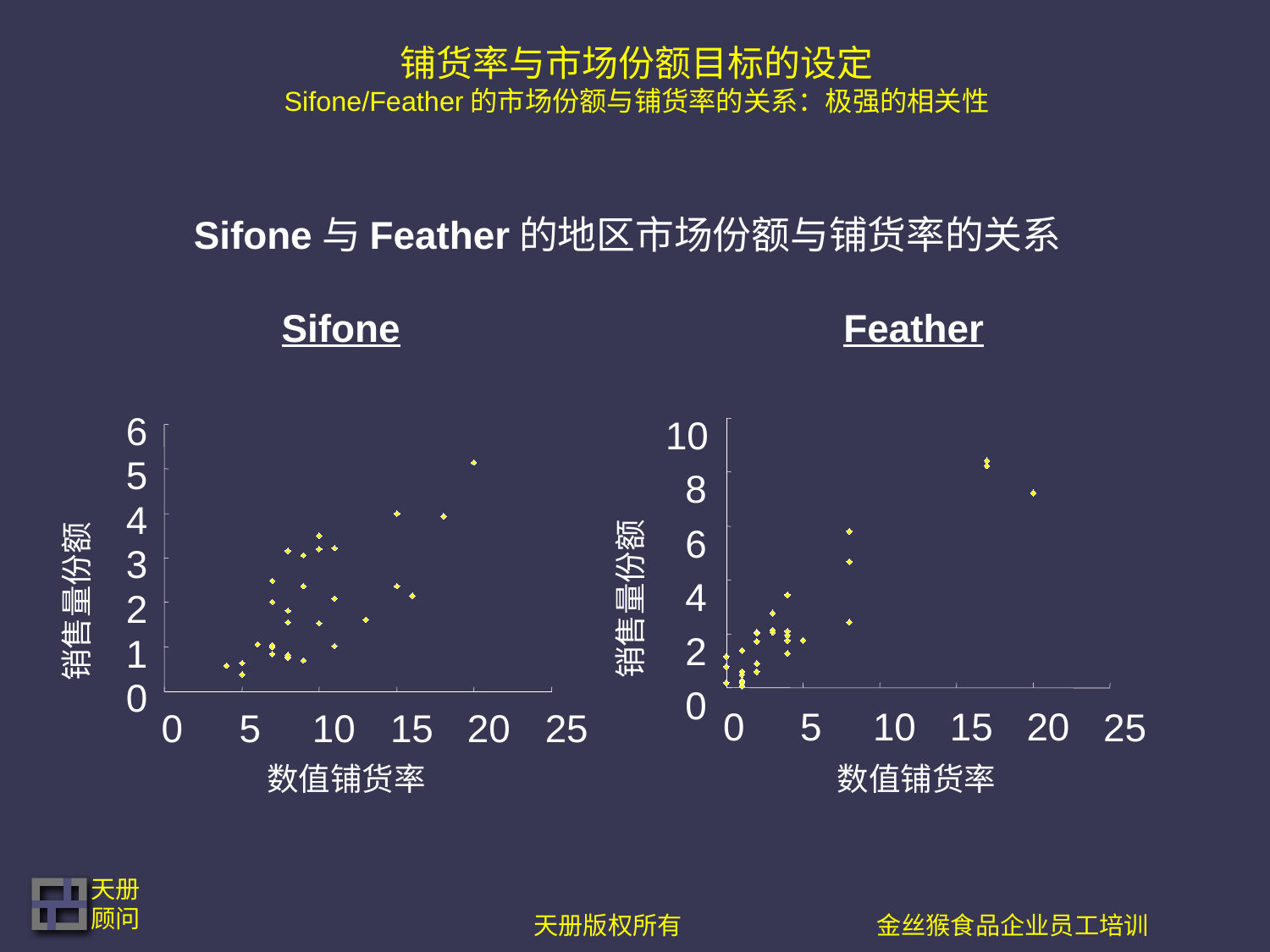

# 铺货率与市场份额目标的设定 Sifone/Feather的市场份额与铺货率的关系：极强的相关性
Sifone与Feather的地区市场份额与铺货率的关系
     Sifone			          Feather

6
10

5

8

4

6

3

4
销售量份额

销售量份额

2

2

1

0

0

0
5
10
15
20
25
0
5
10
15
20
25
        数值铺货率		       		数值铺货率
40